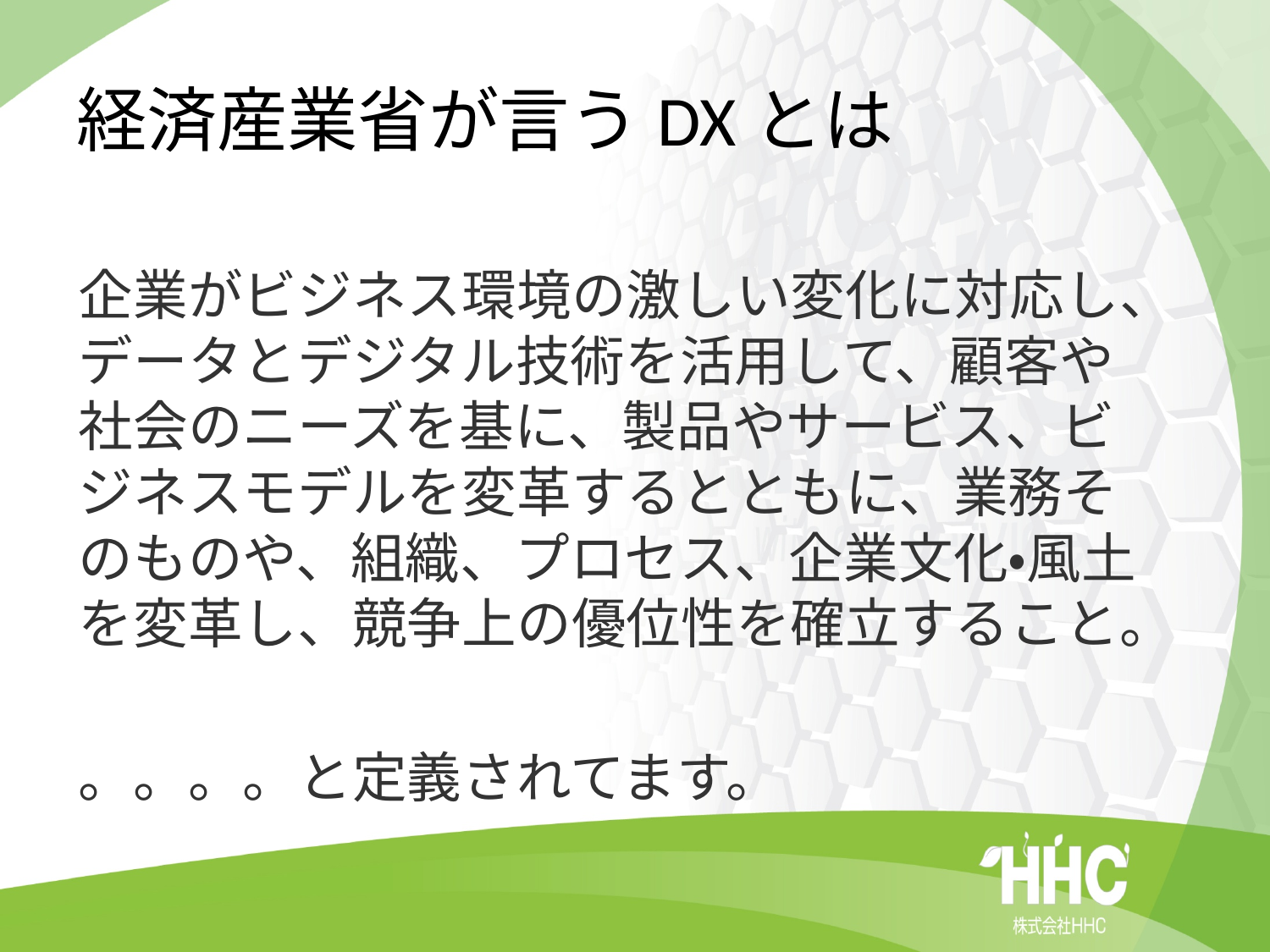

# 経済産業省が言うDXとは
企業がビジネス環境の激しい変化に対応し、データとデジタル技術を活用して、顧客や社会のニーズを基に、製品やサービス、ビジネスモデルを変革するとともに、業務そのものや、組織、プロセス、企業文化・風土を変革し、競争上の優位性を確立すること。

。。。。と定義されてます。